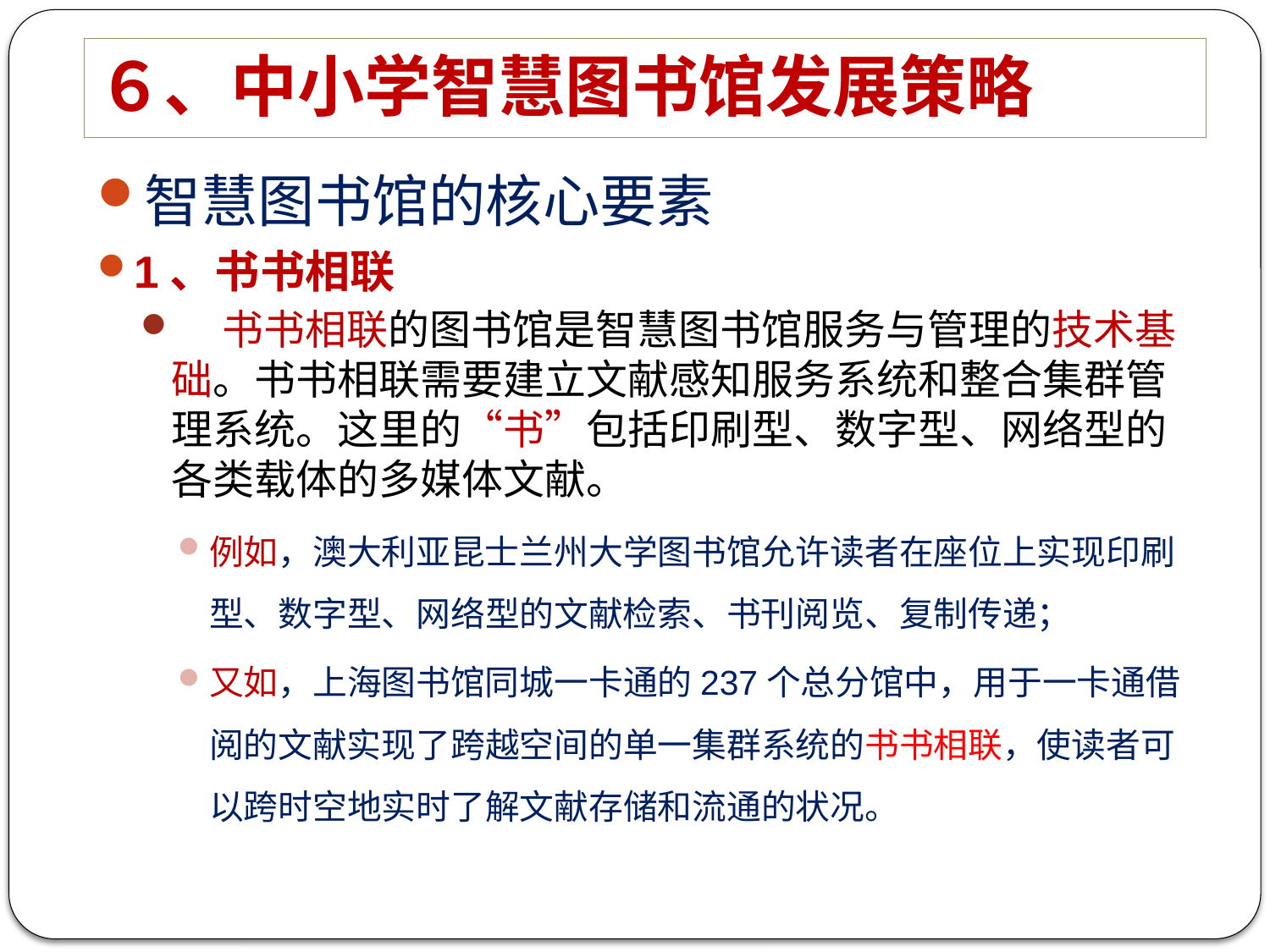

# ６、中小学智慧图书馆发展策略
智慧图书馆的核心要素
1、书书相联
    书书相联的图书馆是智慧图书馆服务与管理的技术基础。书书相联需要建立文献感知服务系统和整合集群管理系统。这里的“书”包括印刷型、数字型、网络型的各类载体的多媒体文献。
例如，澳大利亚昆士兰州大学图书馆允许读者在座位上实现印刷型、数字型、网络型的文献检索、书刊阅览、复制传递；
又如，上海图书馆同城一卡通的237个总分馆中，用于一卡通借阅的文献实现了跨越空间的单一集群系统的书书相联，使读者可以跨时空地实时了解文献存储和流通的状况。